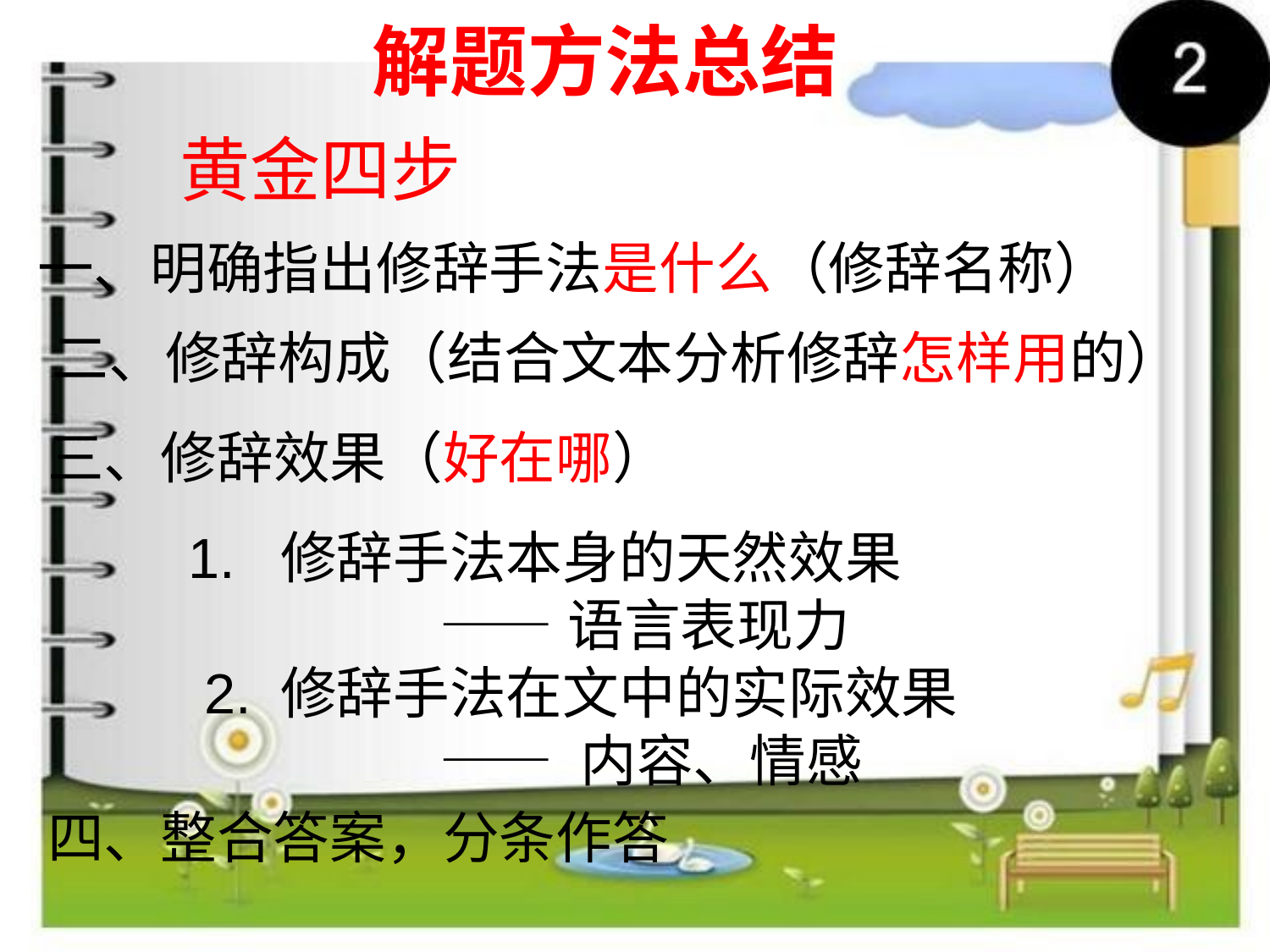

解题方法总结

黄金四步
一、明确指出修辞手法是什么（修辞名称）
 二、修辞构成（结合文本分析修辞怎样用的）
三、修辞效果（好在哪）
         1.  修辞手法本身的天然效果
                               ——语言表现力
          2. 修辞手法在文中的实际效果
                               —— 内容、情感
四、整合答案，分条作答